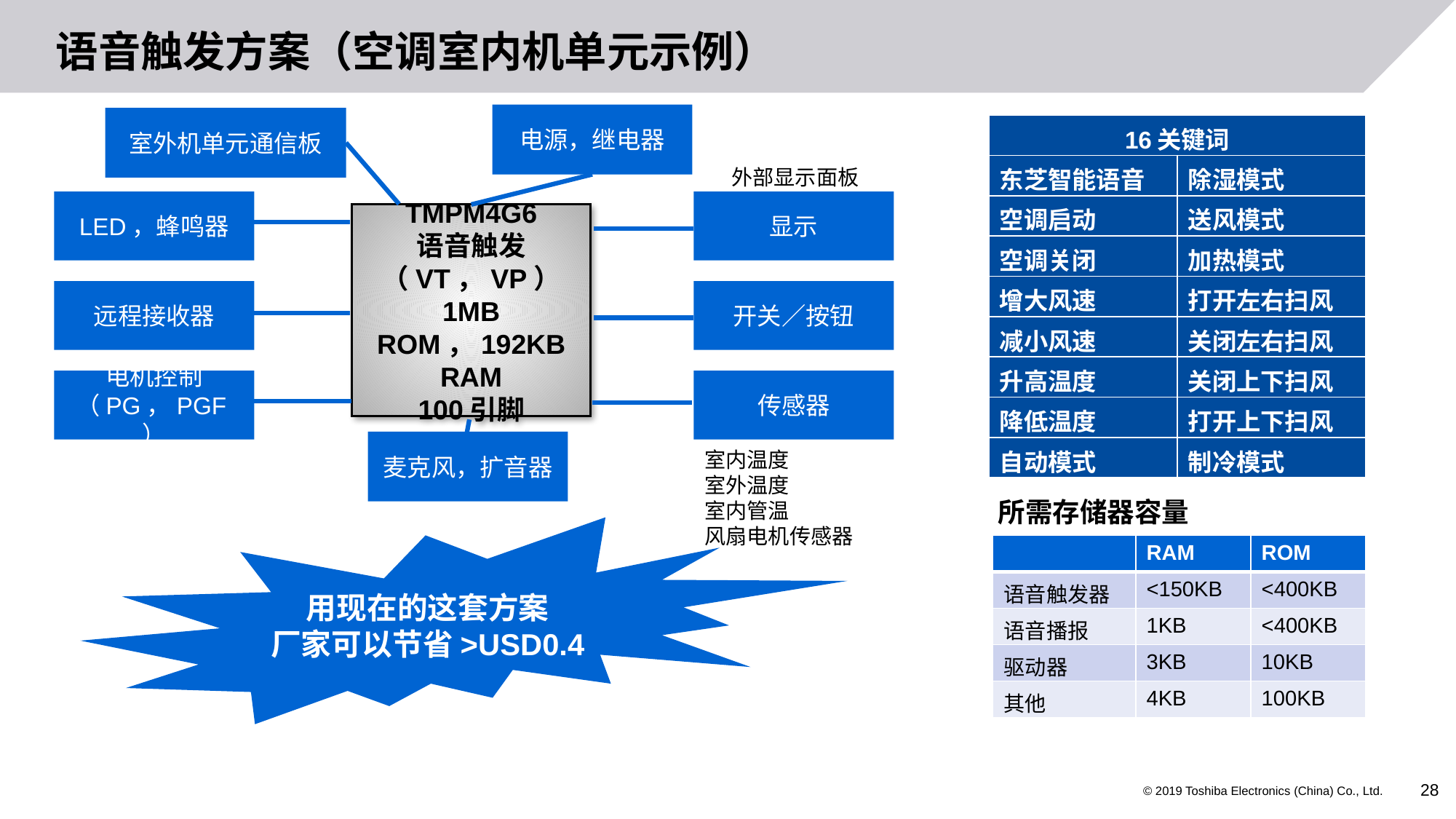

# 语音触发方案（空调室内机单元示例）
电源，继电器
室外机单元通信板
| 16关键词 |  |
| --- | --- |
| 东芝智能语音 | 除湿模式 |
| 空调启动 | 送风模式 |
| 空调关闭 | 加热模式 |
| 增大风速 | 打开左右扫风 |
| 减小风速 | 关闭左右扫风 |
| 升高温度 | 关闭上下扫风 |
| 降低温度 | 打开上下扫风 |
| 自动模式 | 制冷模式 |
外部显示面板
LED，蜂鸣器
显示
TMPM4G6
语音触发
（VT，VP）
1MB ROM，192KB RAM
100引脚
远程接收器
开关／按钮
电机控制
（PG，PGF）
传感器
麦克风，扩音器
室内温度
室外温度
室内管温
风扇电机传感器
所需存储器容量

|  | RAM | ROM |
| --- | --- | --- |
| 语音触发器 | <150KB | <400KB |
| 语音播报 | 1KB | <400KB |
| 驱动器 | 3KB | 10KB |
| 其他 | 4KB | 100KB |
用现在的这套方案
厂家可以节省>USD0.4